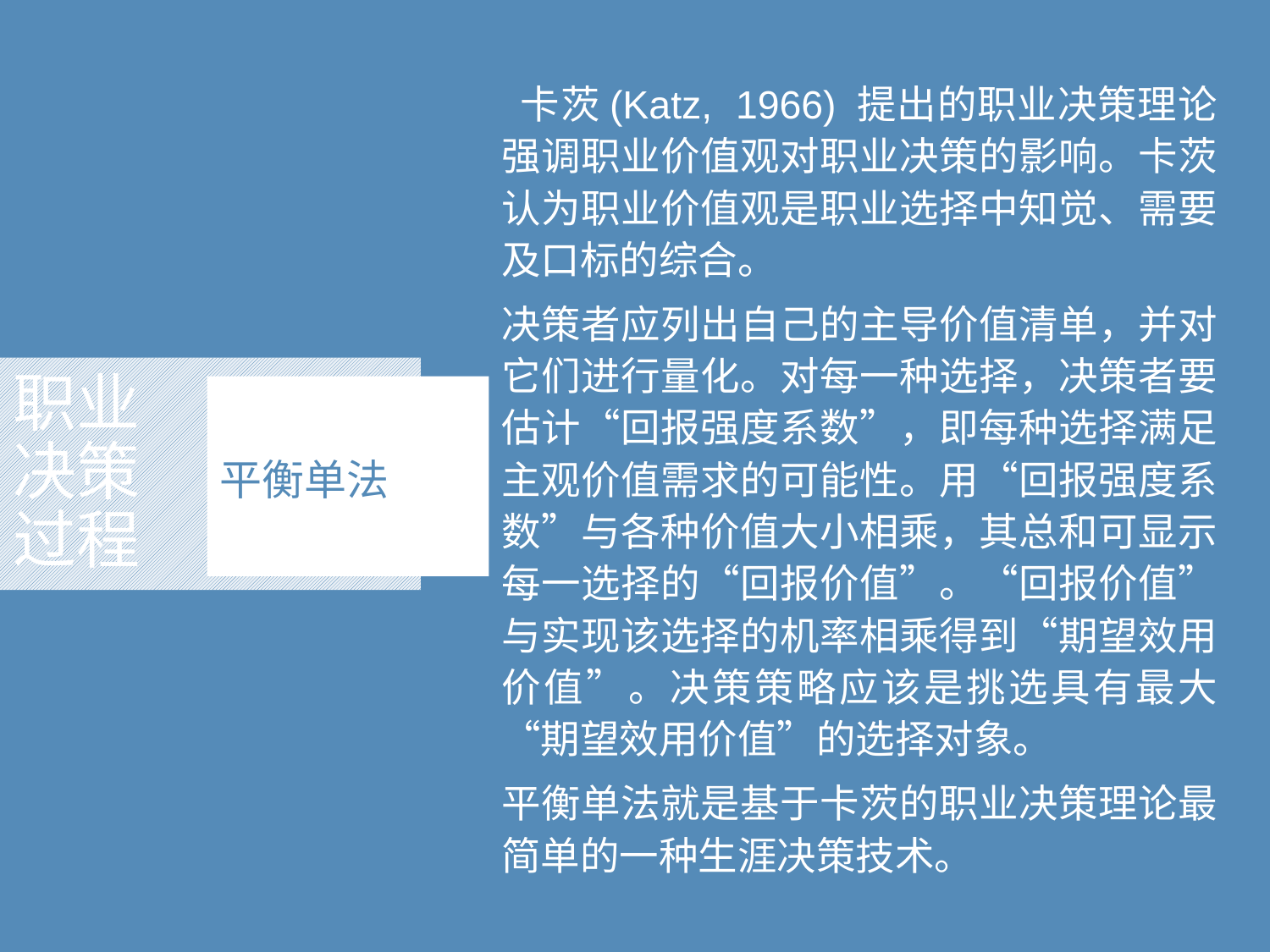

卡茨(Katz,  1966) 提出的职业决策理论强调职业价值观对职业决策的影响。卡茨认为职业价值观是职业选择中知觉、需要及口标的综合。
决策者应列出自己的主导价值清单，并对它们进行量化。对每一种选择，决策者要估计“回报强度系数”，即每种选择满足主观价值需求的可能性。用“回报强度系数”与各种价值大小相乘，其总和可显示每一选择的“回报价值”。“回报价值”与实现该选择的机率相乘得到“期望效用价值”。决策策略应该是挑选具有最大“期望效用价值”的选择对象。
平衡单法就是基于卡茨的职业决策理论最简单的一种生涯决策技术。
# 职业 决策 过程
平衡单法